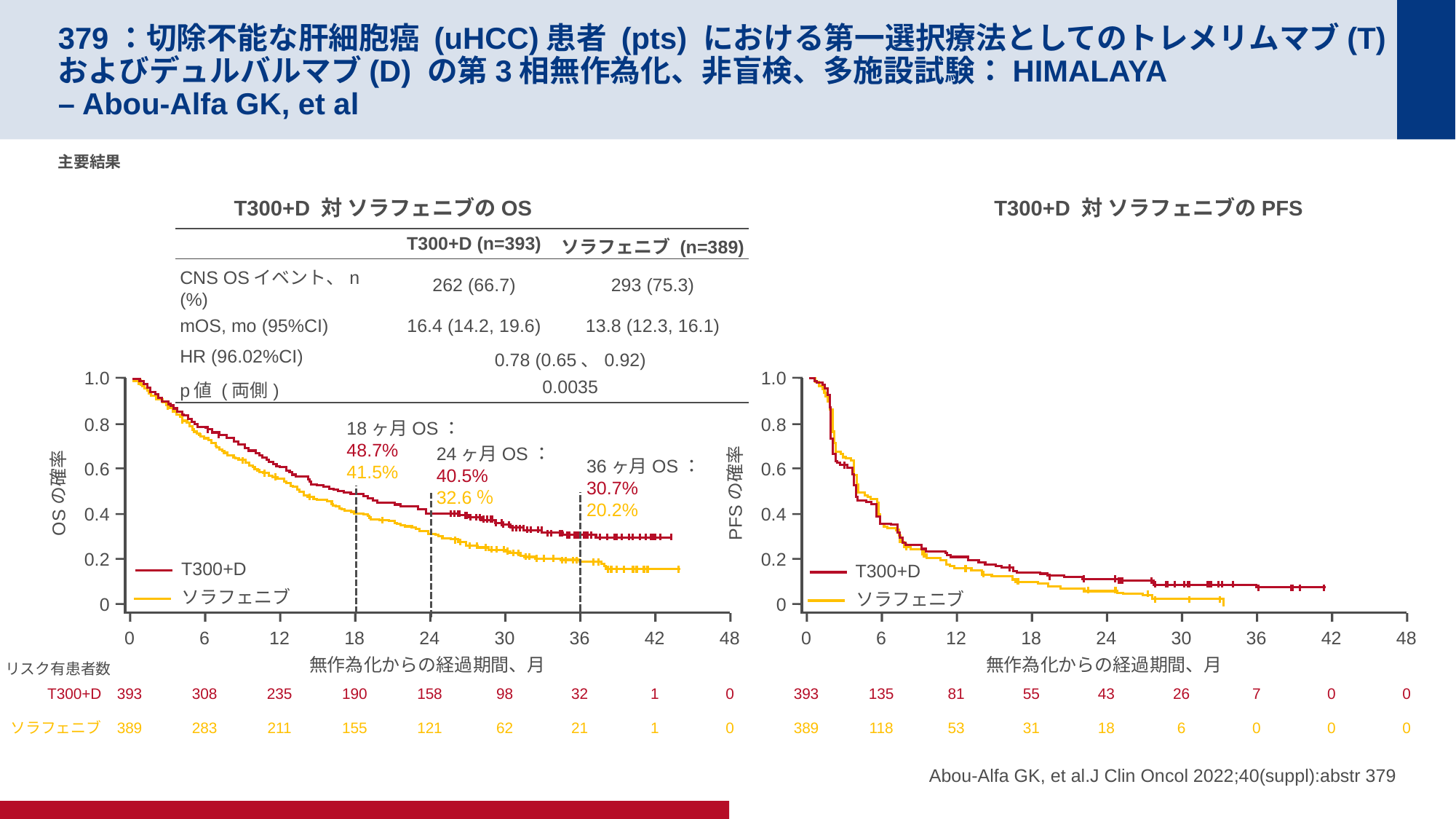

# 379：切除不能な肝細胞癌 (uHCC)患者 (pts) における第一選択療法としてのトレメリムマブ(T) およびデュルバルマブ(D) の第3相無作為化、非盲検、多施設試験：HIMALAYA – Abou-Alfa GK, et al
主要結果
T300+D 対 ソラフェニブのOS
T300+D 対 ソラフェニブのPFS
|  | T300+D (n=393) | ソラフェニブ (n=389) |
| --- | --- | --- |
| CNS OSイベント、n (%) | 262 (66.7) | 293 (75.3) |
| mOS, mo (95%CI) | 16.4 (14.2, 19.6) | 13.8 (12.3, 16.1) |
| HR (96.02%CI) | 0.78 (0.65、0.92) |  |
| p値 (両側) | 0.0035 |  |
1.0

0.8

0.6

OSの確率
0.4

0.2

0

18ヶ月OS：
48.7%
41.5%
24ヶ月OS：
40.5%
32.6％
36ヶ月OS：
30.7%
20.2%
T300+D
ソラフェニブ

0
6
12
18
24
30
36
42
48
無作為化からの経過期間、月
リスク有患者数
T300+D
393
308
235
190
158
98
32
1
0
ソラフェニブ
389
283
211
155
121
62
21
1
0
1.0

0.8

0.6

PFSの確率
0.4

0.2

0

T300+D
ソラフェニブ

0
6
12
18
24
30
36
42
48
無作為化からの経過期間、月
393
135
81
55
43
26
7
0
0
389
118
53
31
18
6
0
0
0
Abou-Alfa GK, et al.J Clin Oncol 2022;40(suppl):abstr 379